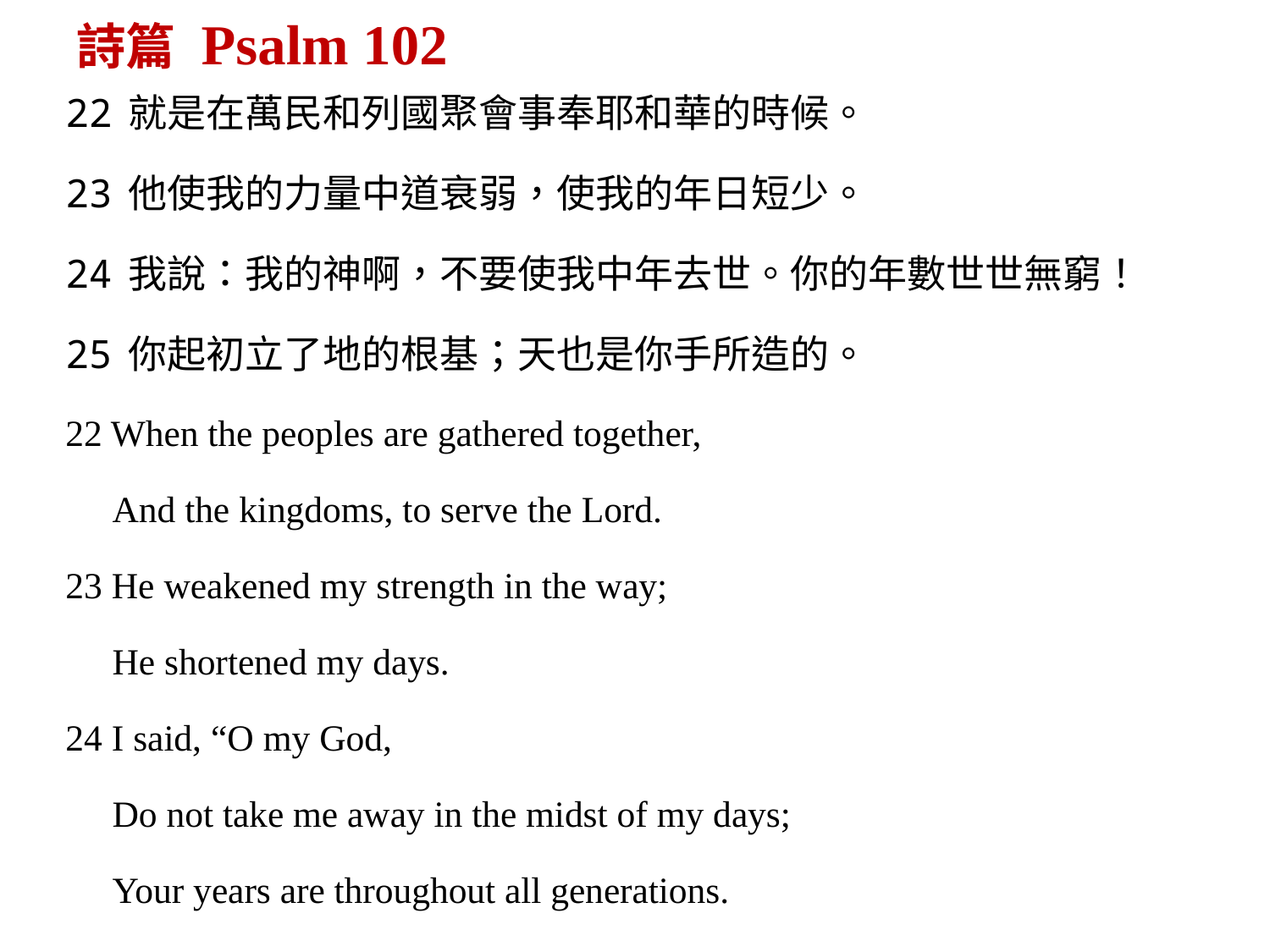

詩篇 Psalm 102
22就是在萬民和列國聚會事奉耶和華的時候。
23他使我的力量中道衰弱，使我的年日短少。
24我說：我的神啊，不要使我中年去世。你的年數世世無窮！
25你起初立了地的根基；天也是你手所造的。
22 When the peoples are gathered together,
     And the kingdoms, to serve the Lord.
23 He weakened my strength in the way;
     He shortened my days.
24 I said, “O my God,
     Do not take me away in the midst of my days;
     Your years are throughout all generations.
25 Of old You laid the foundation of the earth,
     And the heavens are the work of Your hands.